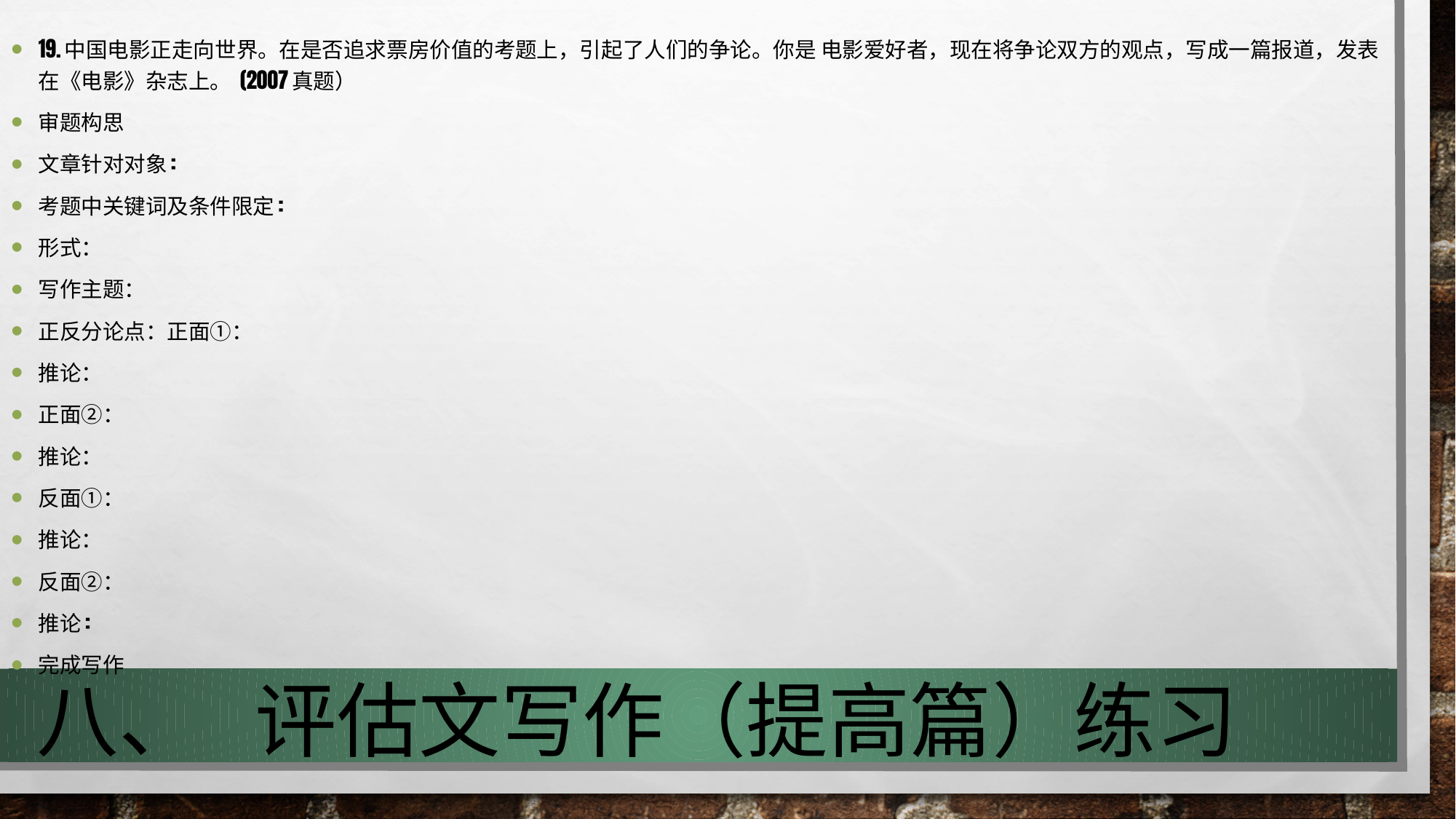

19.中国电影正走向世界。在是否追求票房价值的考题上，引起了人们的争论。你是 电影爱好者，现在将争论双方的观点，写成一篇报道，发表在《电影》杂志上。 (2007真题）
审题构思
文章针对对象:
考题中关键词及条件限定:
形式：
写作主题：
正反分论点：正面①：
推论：
正面②：
推论：
反面①：
推论：
反面②：
推论:
完成写作
# 八、	评估文写作（提高篇）练习